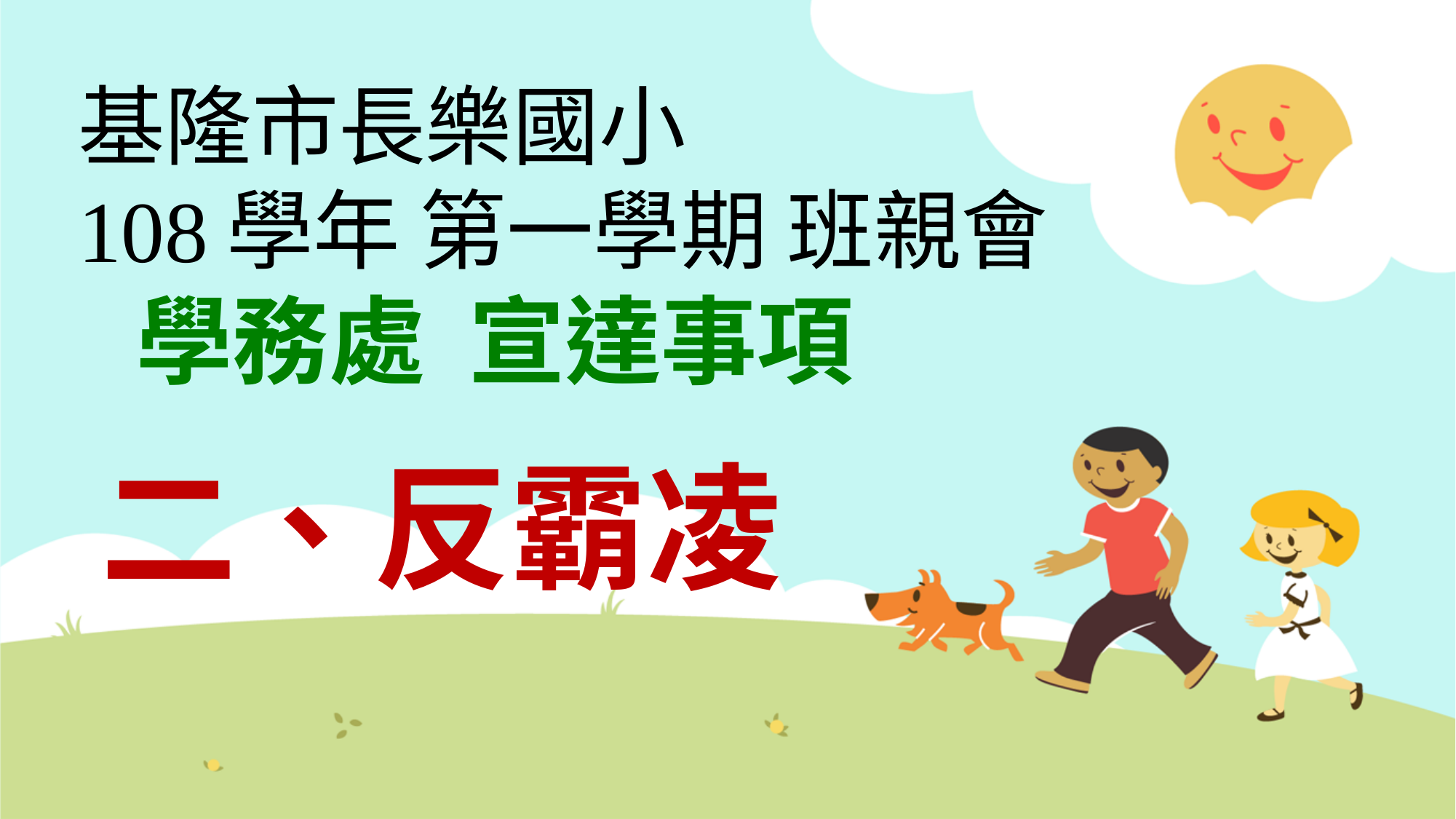

# 基隆市長樂國小 108學年 第一學期 班親會 學務處  宣達事項
二、反霸凌